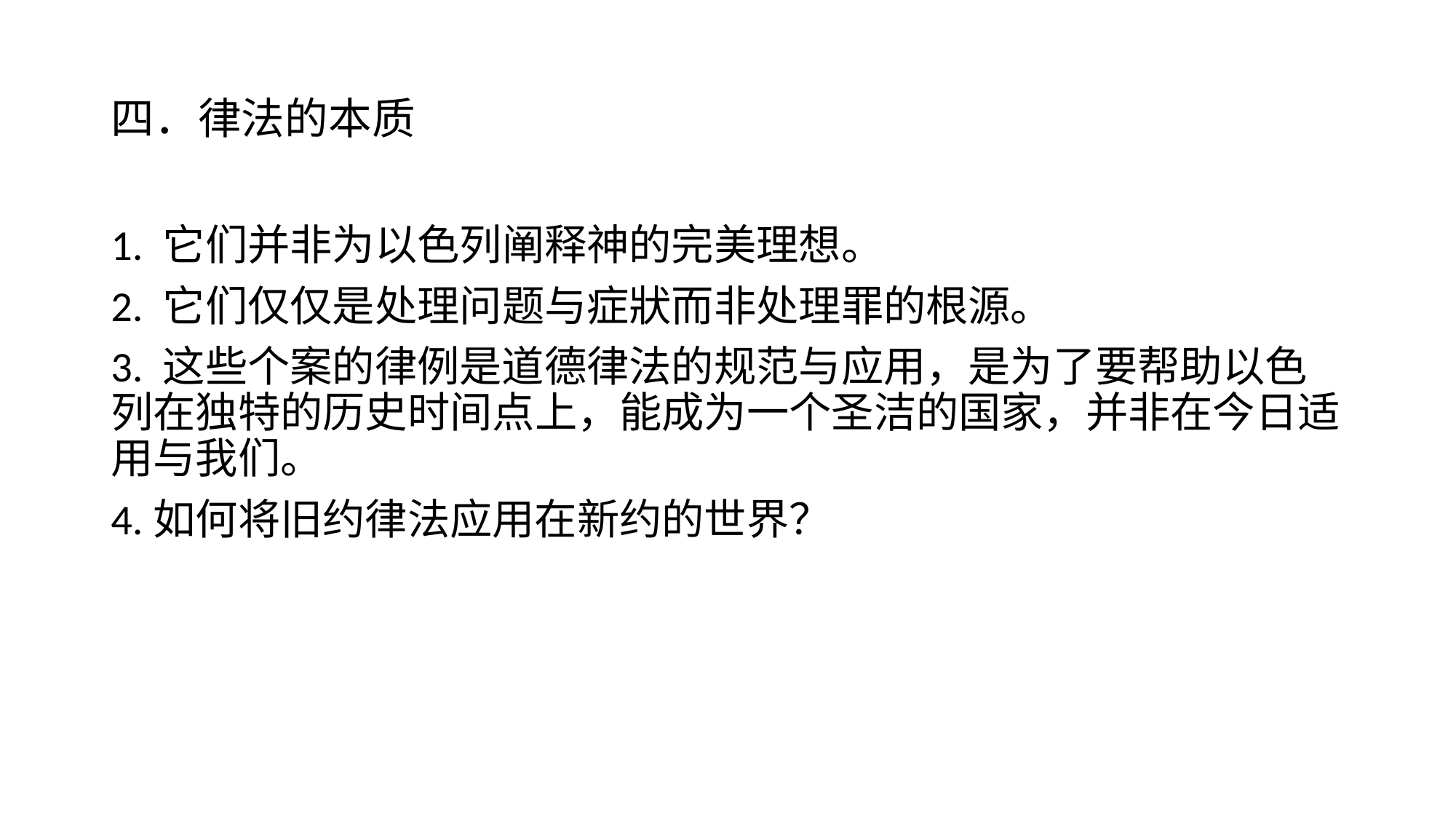

# 四．律法的本质
1. 它们并非为以色列阐释神的完美理想。
2. 它们仅仅是处理问题与症狀而非处理罪的根源。
3. 这些个案的律例是道德律法的规范与应用，是为了要帮助以色列在独特的历史时间点上，能成为一个圣洁的国家，并非在今日适用与我们。
4.如何将旧约律法应用在新约的世界？